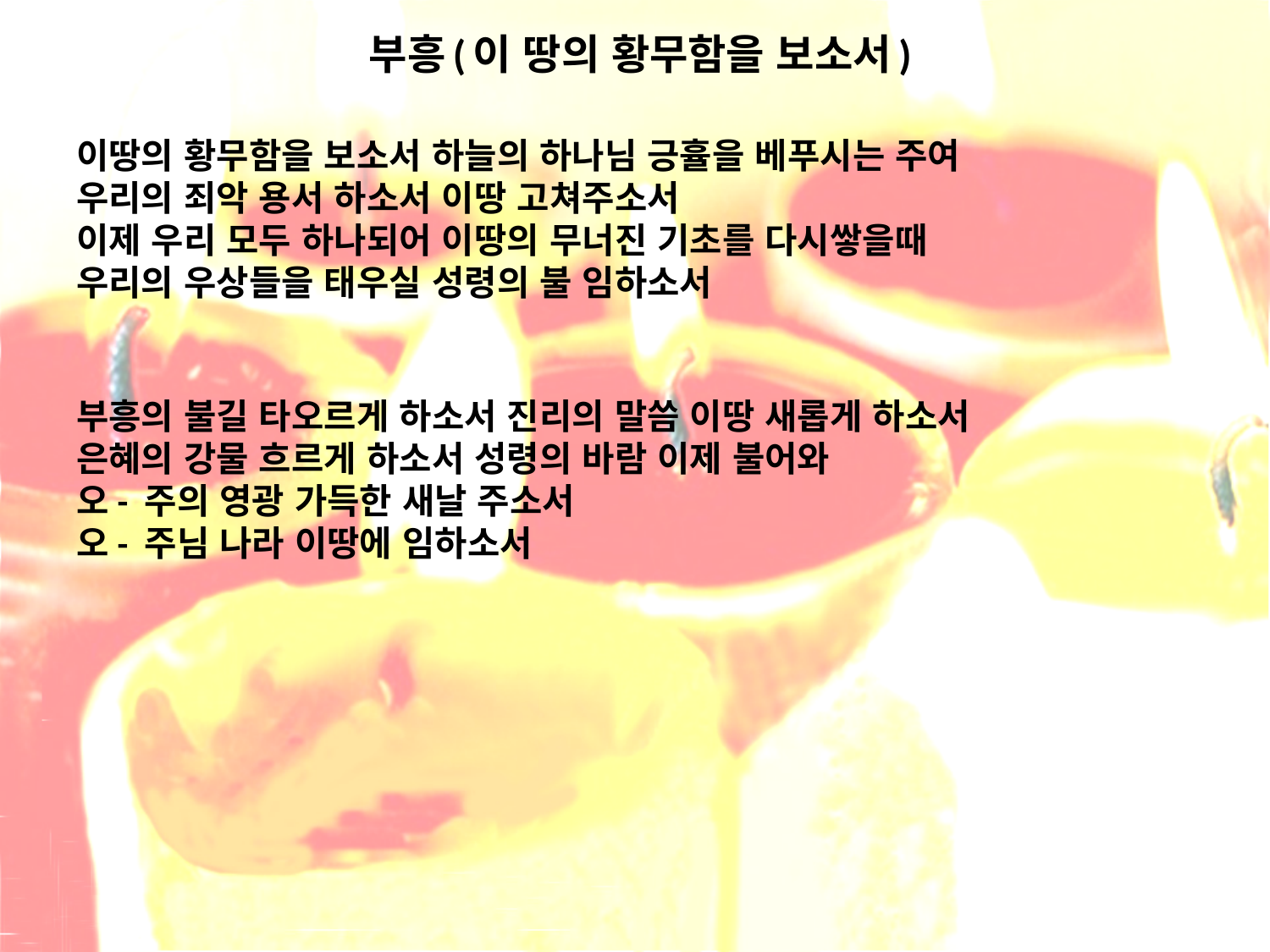

# 부흥(이 땅의 황무함을 보소서)
이땅의 황무함을 보소서 하늘의 하나님 긍휼을 베푸시는 주여
우리의 죄악 용서 하소서 이땅 고쳐주소서
이제 우리 모두 하나되어 이땅의 무너진 기초를 다시쌓을때
우리의 우상들을 태우실 성령의 불 임하소서
부흥의 불길 타오르게 하소서 진리의 말씀 이땅 새롭게 하소서
은혜의 강물 흐르게 하소서 성령의 바람 이제 불어와
오- 주의 영광 가득한 새날 주소서
오- 주님 나라 이땅에 임하소서